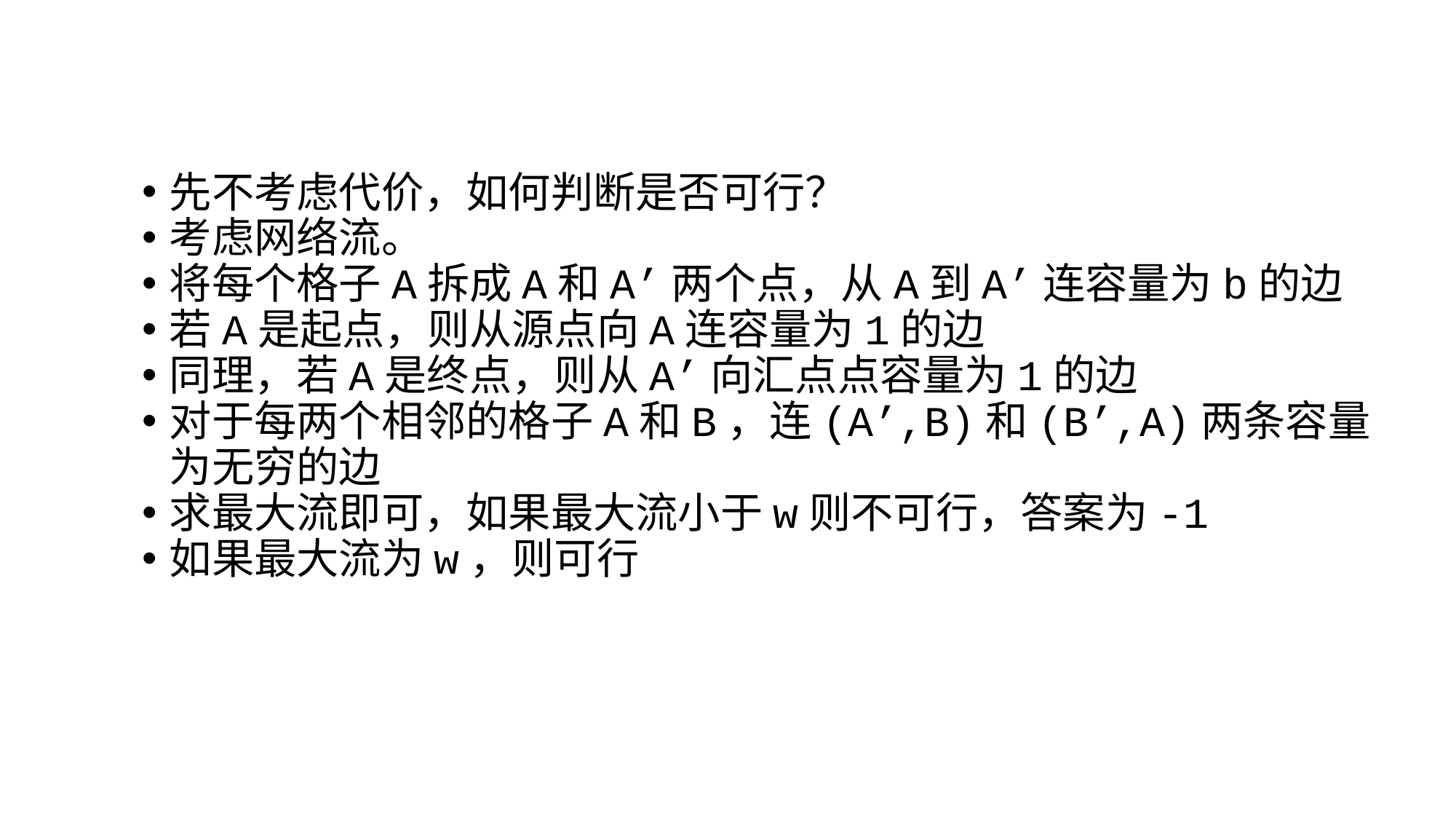

先不考虑代价，如何判断是否可行？
考虑网络流。
将每个格子A拆成A和A’两个点，从A到A’连容量为b的边
若A是起点，则从源点向A连容量为1的边
同理，若A是终点，则从A’向汇点点容量为1的边
对于每两个相邻的格子A和B，连(A’,B)和(B’,A)两条容量为无穷的边
求最大流即可，如果最大流小于w则不可行，答案为-1
如果最大流为w，则可行